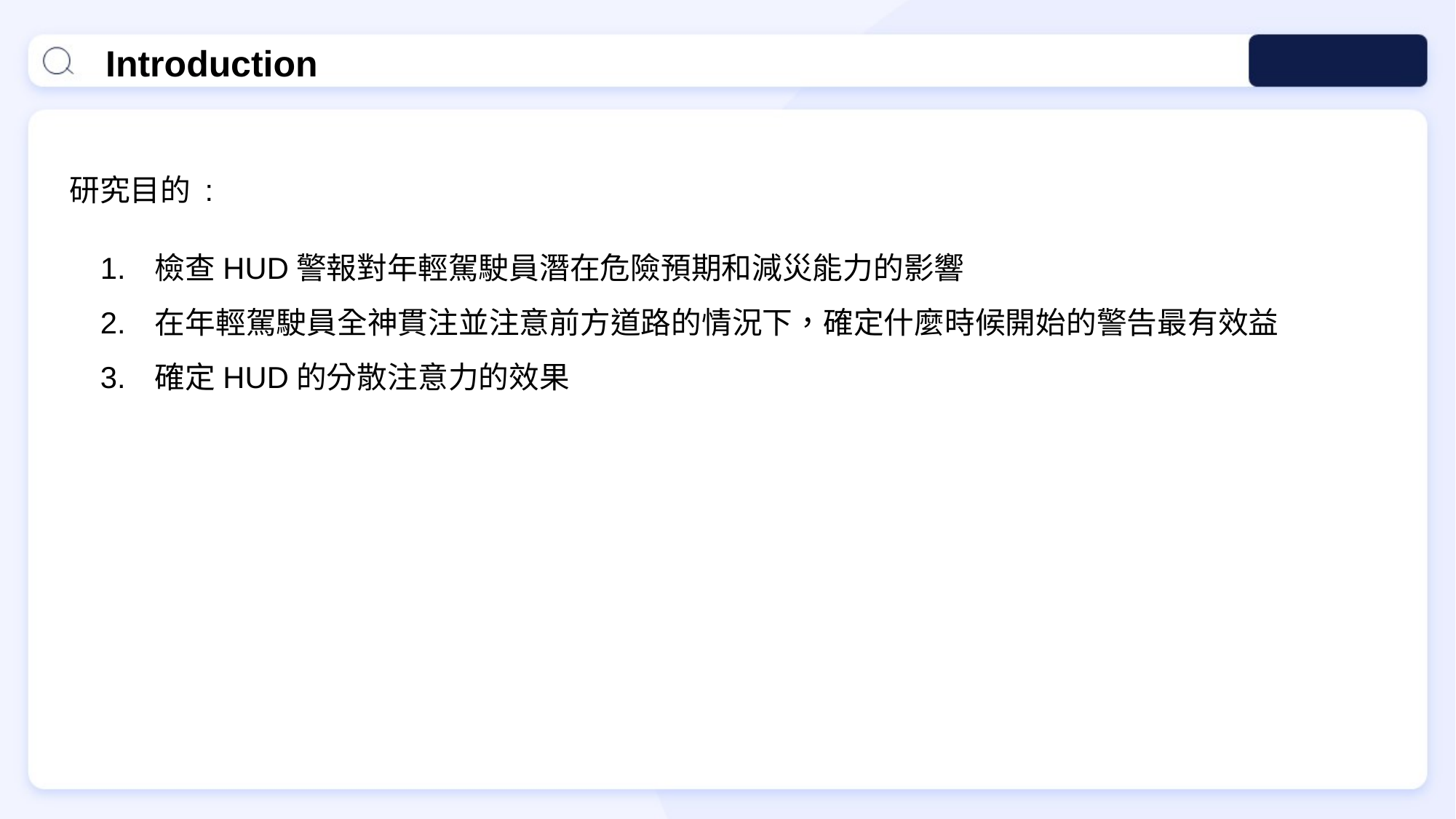

Introduction
研究目的 :
檢查HUD警報對年輕駕駛員潛在危險預期和減災能力的影響
在年輕駕駛員全神貫注並注意前方道路的情況下，確定什麼時候開始的警告最有效益
確定HUD的分散注意力的效果